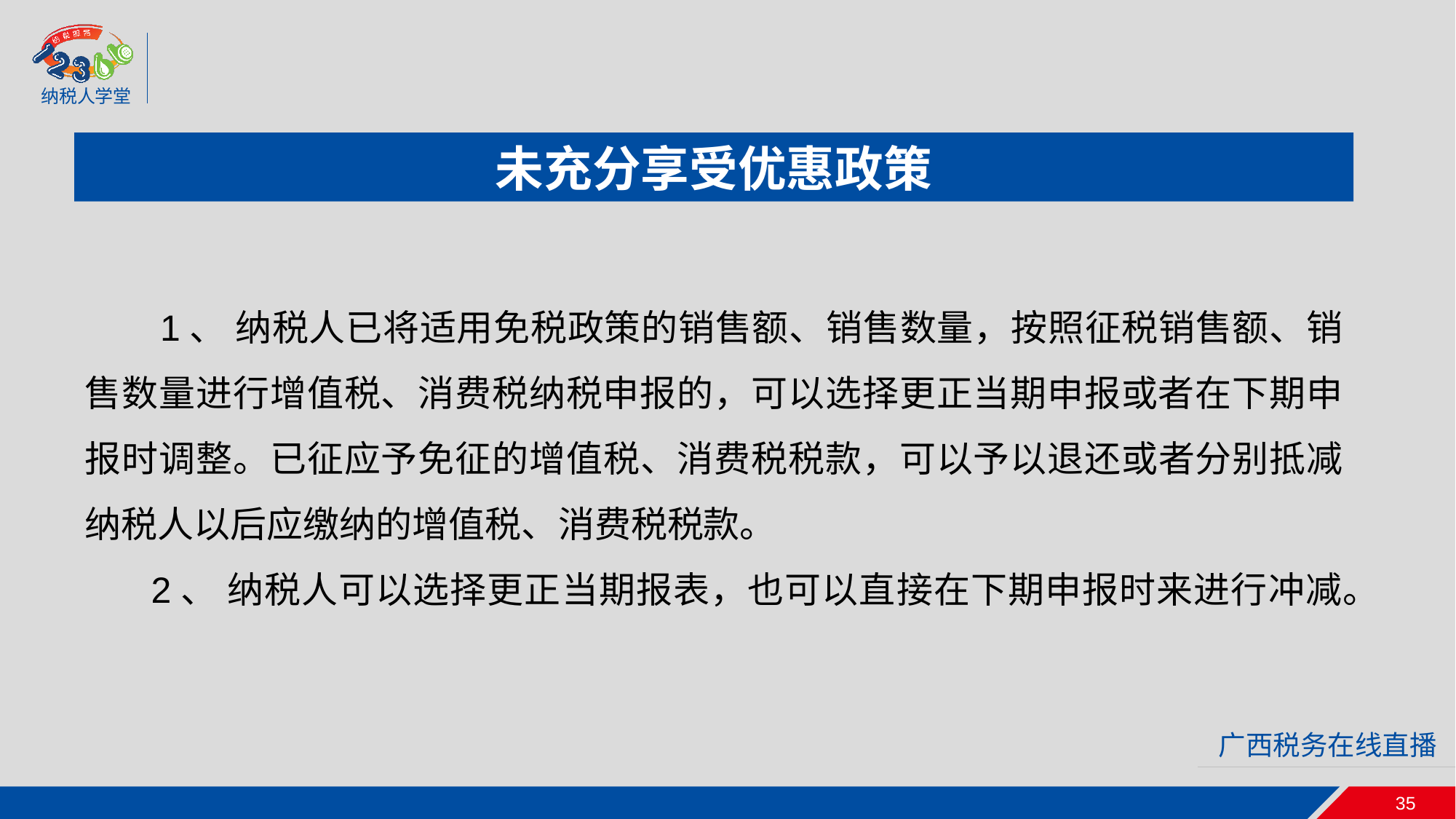

未充分享受优惠政策

       1、 纳税人已将适用免税政策的销售额、销售数量，按照征税销售额、销售数量进行增值税、消费税纳税申报的，可以选择更正当期申报或者在下期申报时调整。已征应予免征的增值税、消费税税款，可以予以退还或者分别抵减纳税人以后应缴纳的增值税、消费税税款。
      2、 纳税人可以选择更正当期报表，也可以直接在下期申报时来进行冲减。